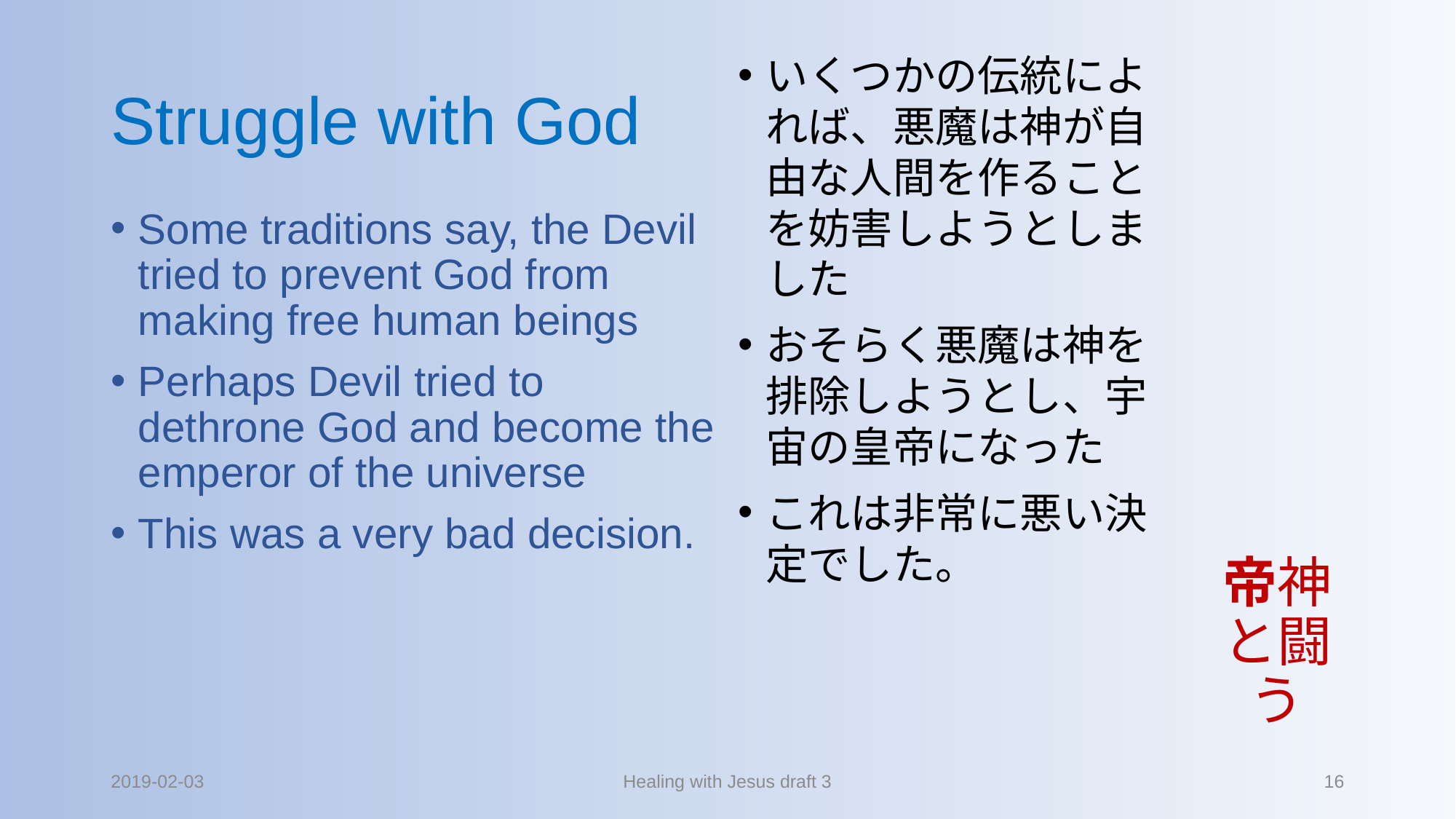

いくつかの伝統によれば、悪魔は神が自由な人間を作ることを妨害しようとしました
おそらく悪魔は神を排除しようとし、宇宙の皇帝になった
これは非常に悪い決定でした。
# Struggle with God
帝神と闘う
Some traditions say, the Devil tried to prevent God from making free human beings
Perhaps Devil tried to dethrone God and become the emperor of the universe
This was a very bad decision.
2019-02-03
Healing with Jesus draft 3
16